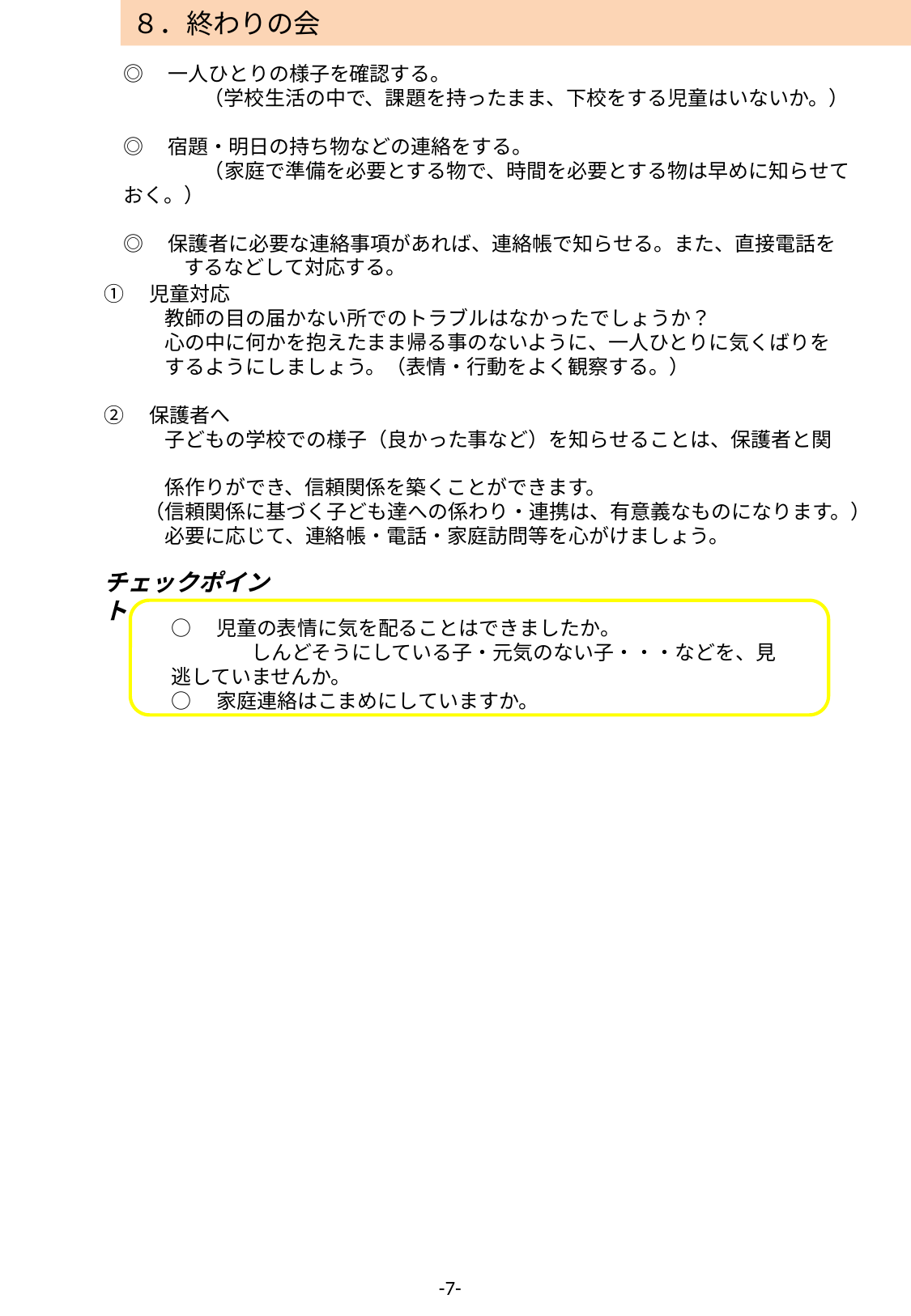

８．終わりの会
◎　一人ひとりの様子を確認する。
　　　　（学校生活の中で、課題を持ったまま、下校をする児童はいないか。）

◎　宿題・明日の持ち物などの連絡をする。
　　　　（家庭で準備を必要とする物で、時間を必要とする物は早めに知らせておく。）

◎　保護者に必要な連絡事項があれば、連絡帳で知らせる。また、直接電話を
　　　するなどして対応する。
①　児童対応
　　　教師の目の届かない所でのトラブルはなかったでしょうか？
　　　心の中に何かを抱えたまま帰る事のないように、一人ひとりに気くばりを
　　　するようにしましょう。（表情・行動をよく観察する。）

②　保護者へ
　　　子どもの学校での様子（良かった事など）を知らせることは、保護者と関
　　　係作りができ、信頼関係を築くことができます。
　　（信頼関係に基づく子ども達への係わり・連携は、有意義なものになります。）
　　　必要に応じて、連絡帳・電話・家庭訪問等を心がけましょう。

チェックポイント

○　児童の表情に気を配ることはできましたか。
　　　　しんどそうにしている子・元気のない子・・・などを、見逃していませんか。
○　家庭連絡はこまめにしていますか。
-7-